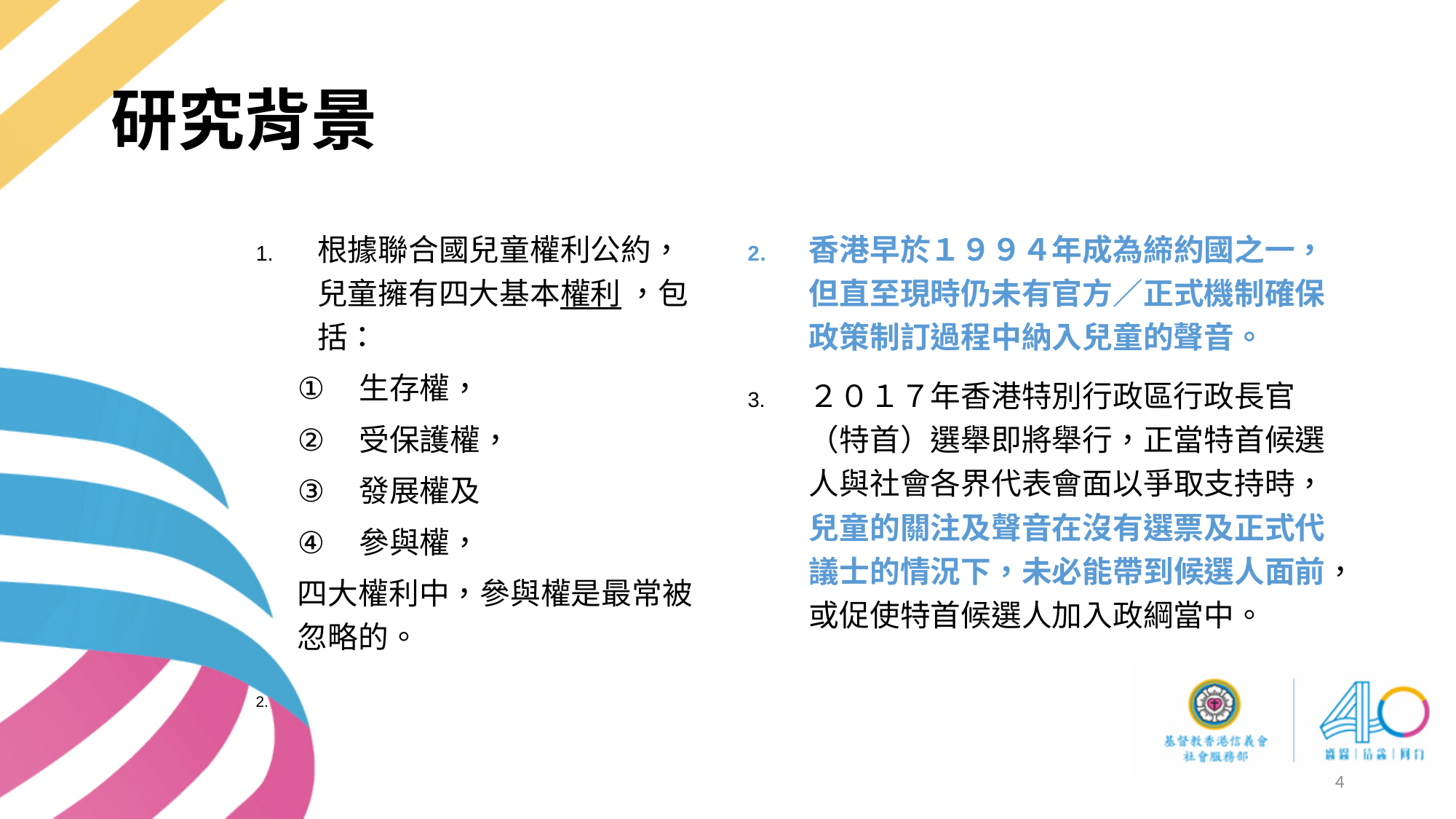

# 研究背景
根據聯合國兒童權利公約，兒童擁有四大基本權利 ，包括：
生存權，
受保護權，
發展權及
參與權，
四大權利中，參與權是最常被忽略的。

香港早於１９９４年成為締約國之一，但直至現時仍未有官方／正式機制確保政策制訂過程中納入兒童的聲音。
２０１７年香港特別行政區行政長官（特首）選舉即將舉行，正當特首候選人與社會各界代表會面以爭取支持時，兒童的關注及聲音在沒有選票及正式代議士的情況下，未必能帶到候選人面前，或促使特首候選人加入政綱當中。

4